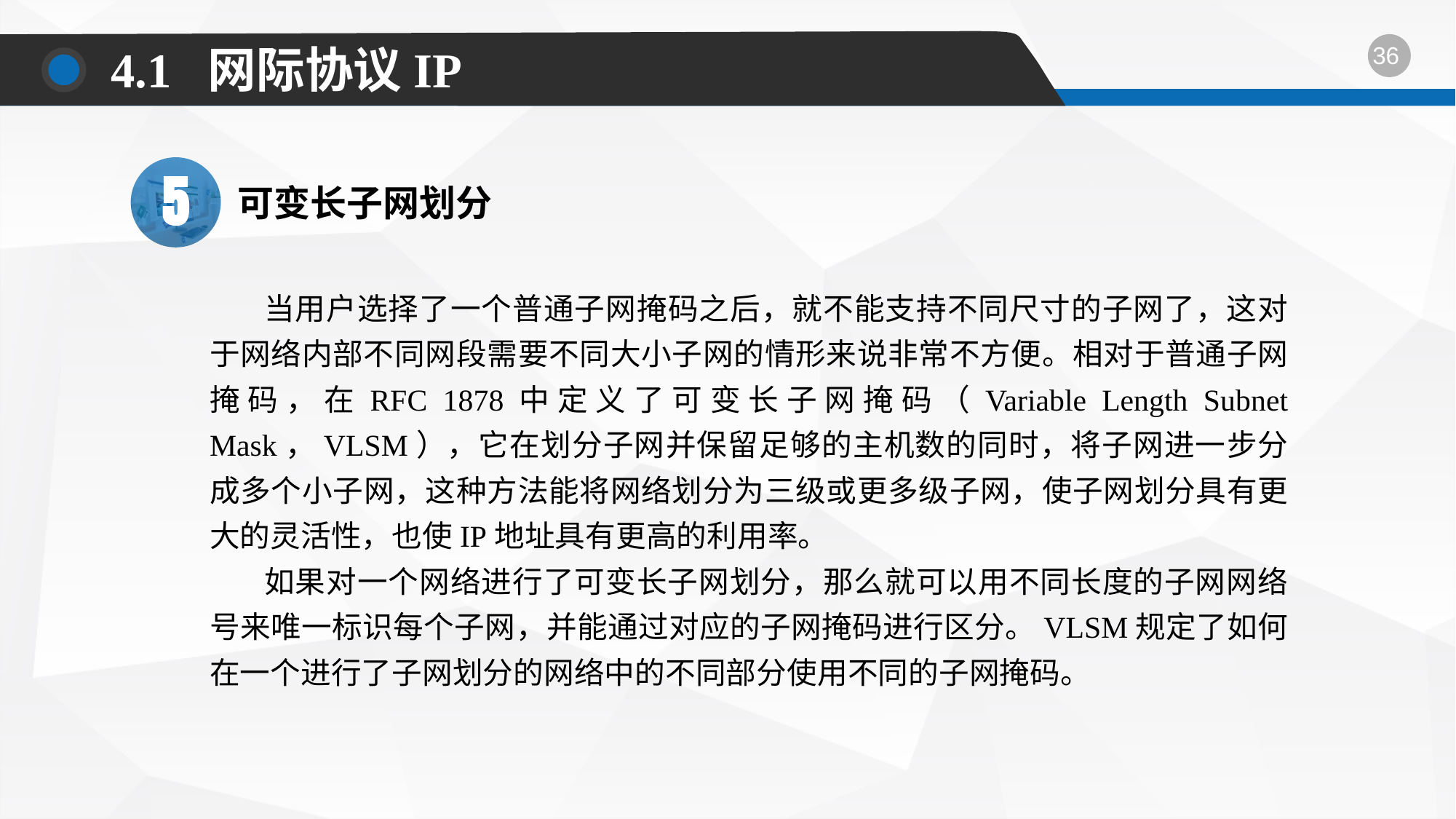

4.1  网际协议IP

5
可变长子网划分
当用户选择了一个普通子网掩码之后，就不能支持不同尺寸的子网了，这对于网络内部不同网段需要不同大小子网的情形来说非常不方便。相对于普通子网掩码，在RFC 1878中定义了可变长子网掩码（Variable Length Subnet Mask，VLSM），它在划分子网并保留足够的主机数的同时，将子网进一步分成多个小子网，这种方法能将网络划分为三级或更多级子网，使子网划分具有更大的灵活性，也使IP地址具有更高的利用率。
如果对一个网络进行了可变长子网划分，那么就可以用不同长度的子网网络号来唯一标识每个子网，并能通过对应的子网掩码进行区分。VLSM规定了如何在一个进行了子网划分的网络中的不同部分使用不同的子网掩码。